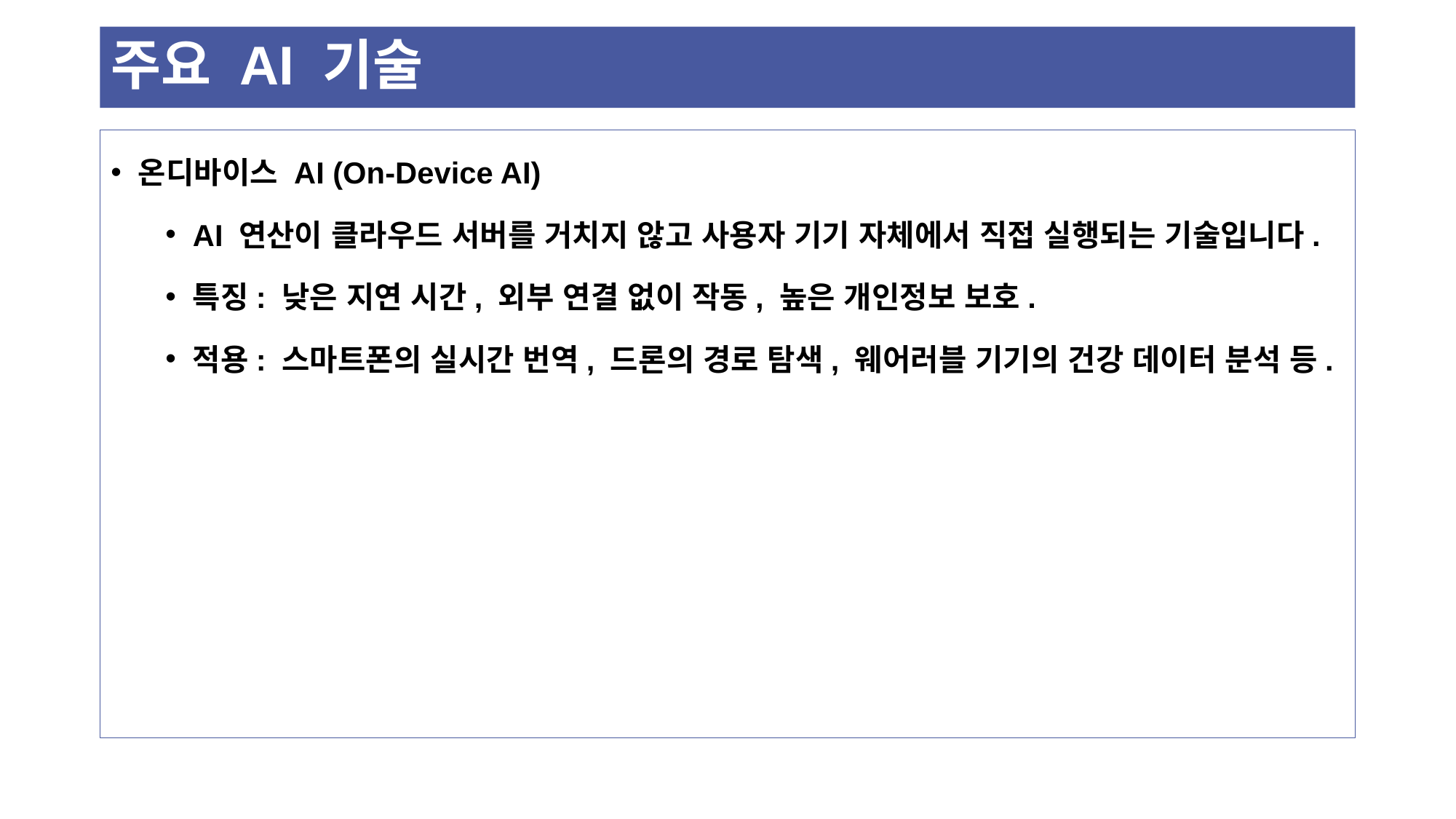

# 주요 AI 기술
온디바이스 AI (On-Device AI)
AI 연산이 클라우드 서버를 거치지 않고 사용자 기기 자체에서 직접 실행되는 기술입니다.
특징: 낮은 지연 시간, 외부 연결 없이 작동, 높은 개인정보 보호.
적용: 스마트폰의 실시간 번역, 드론의 경로 탐색, 웨어러블 기기의 건강 데이터 분석 등.